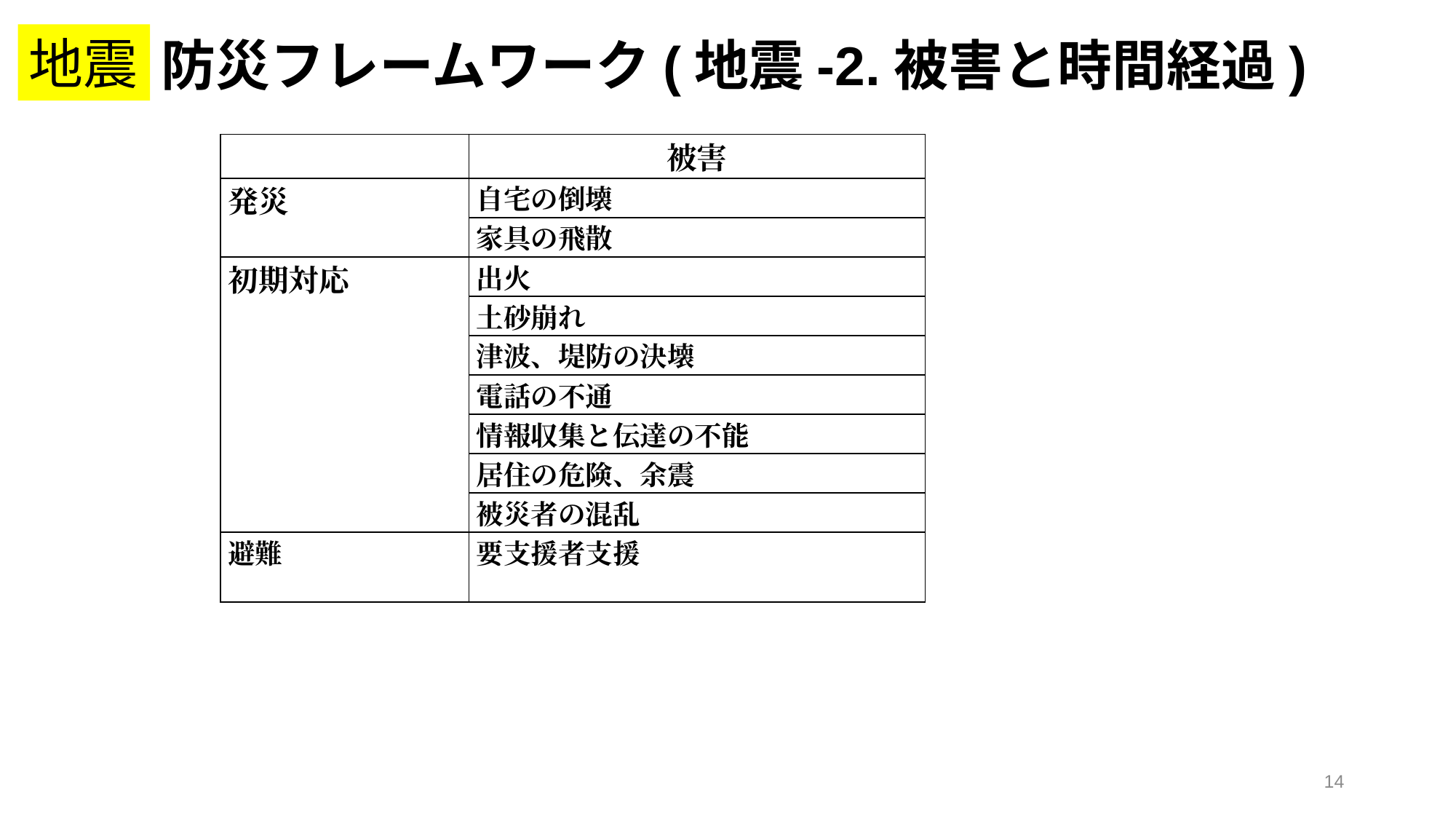

地震
防災フレームワーク(地震-2.被害と時間経過)
|  | 被害 |
| --- | --- |
| 発災 | 自宅の倒壊 |
|  | 家具の飛散 |
| 初期対応 | 出火 |
|  | 土砂崩れ |
|  | 津波、堤防の決壊 |
|  | 電話の不通 |
|  | 情報収集と伝達の不能 |
|  | 居住の危険、余震 |
|  | 被災者の混乱 |
| 避難 | 要支援者支援 |
14